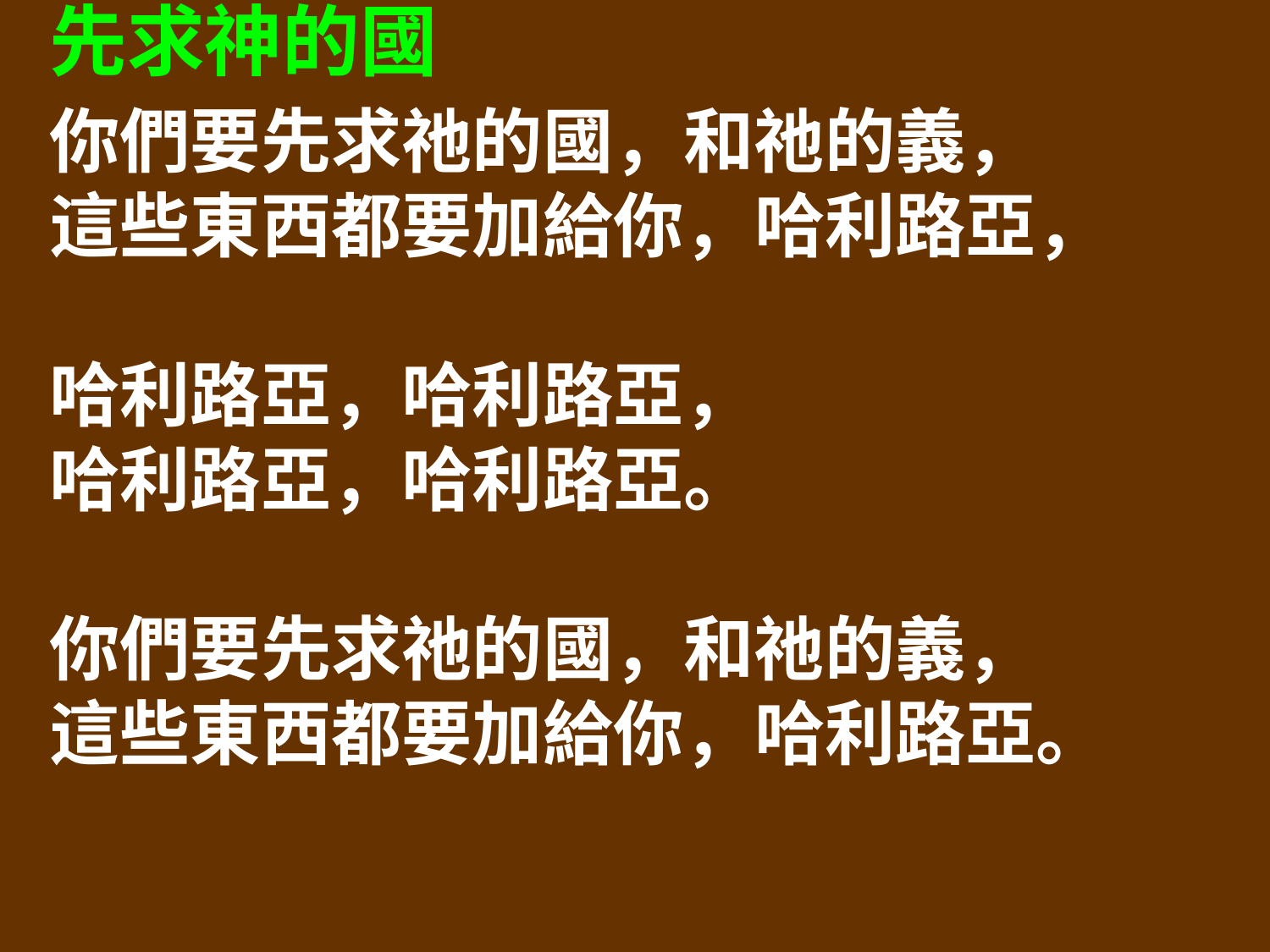

先求神的國
你們要先求祂的國，和祂的義，
這些東西都要加給你，哈利路亞，

哈利路亞，哈利路亞，
哈利路亞，哈利路亞。

你們要先求祂的國，和祂的義，
這些東西都要加給你，哈利路亞。